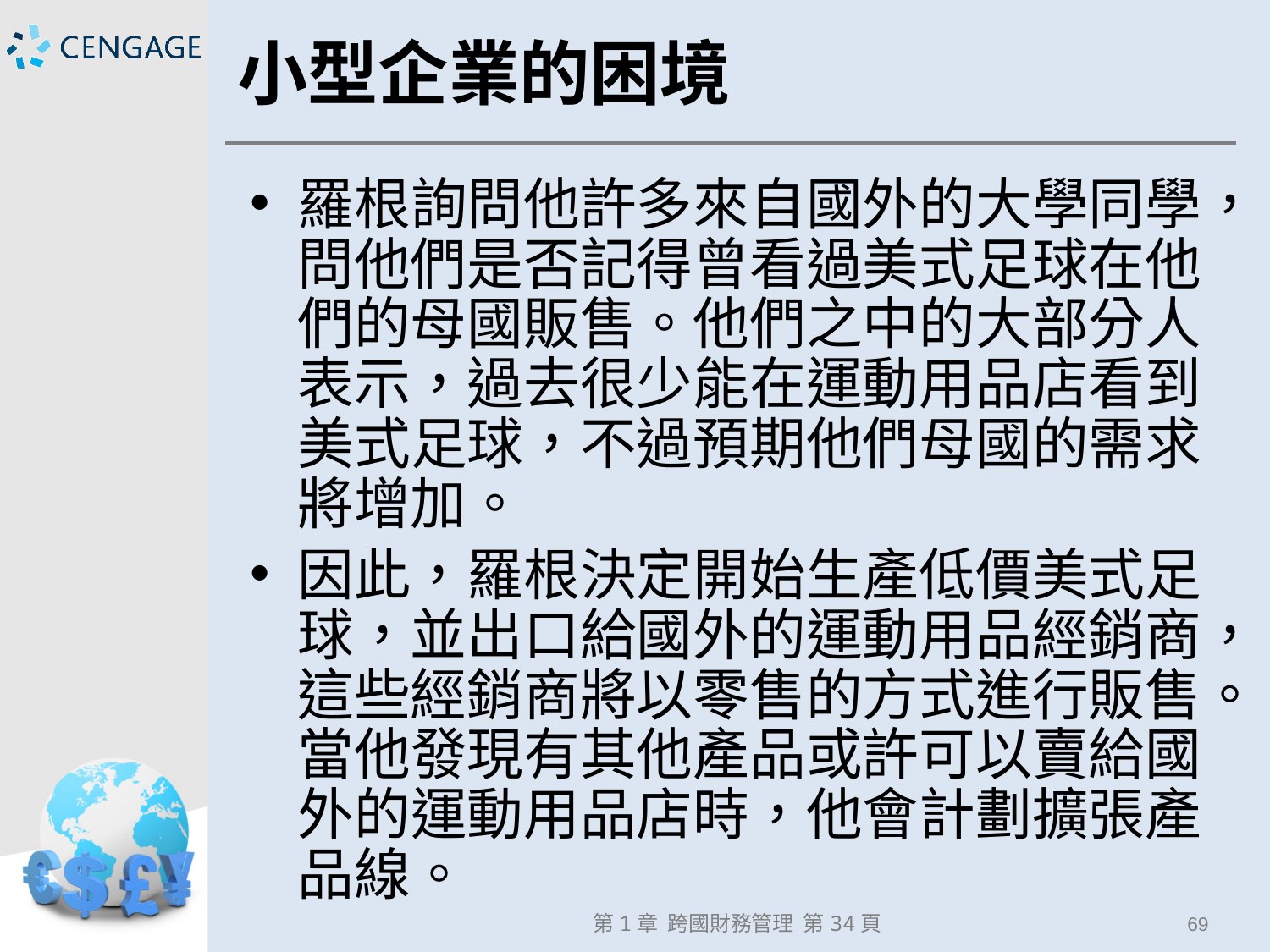

# 小型企業的困境
羅根詢問他許多來自國外的大學同學，問他們是否記得曾看過美式足球在他們的母國販售。他們之中的大部分人表示，過去很少能在運動用品店看到美式足球，不過預期他們母國的需求將增加。
因此，羅根決定開始生產低價美式足球，並出口給國外的運動用品經銷商，這些經銷商將以零售的方式進行販售。當他發現有其他產品或許可以賣給國外的運動用品店時，他會計劃擴張產品線。
第1章  跨國財務管理  第34頁
69